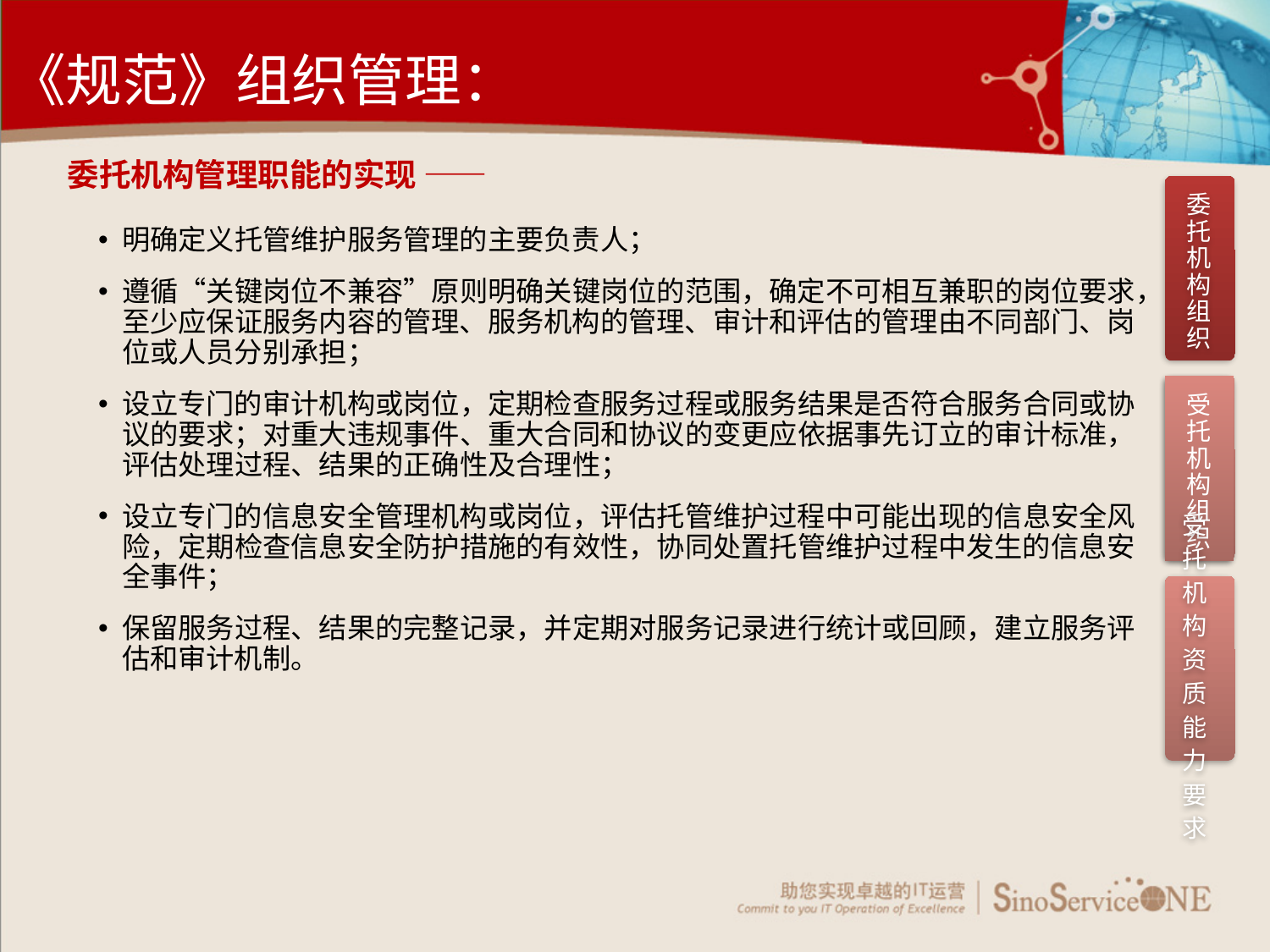

《规范》组织管理：
委托机构管理职能的实现 ——

委托机构组织
明确定义托管维护服务管理的主要负责人；
遵循“关键岗位不兼容”原则明确关键岗位的范围，确定不可相互兼职的岗位要求，至少应保证服务内容的管理、服务机构的管理、审计和评估的管理由不同部门、岗位或人员分别承担；
设立专门的审计机构或岗位，定期检查服务过程或服务结果是否符合服务合同或协议的要求；对重大违规事件、重大合同和协议的变更应依据事先订立的审计标准，评估处理过程、结果的正确性及合理性；
设立专门的信息安全管理机构或岗位，评估托管维护过程中可能出现的信息安全风险，定期检查信息安全防护措施的有效性，协同处置托管维护过程中发生的信息安全事件；
保留服务过程、结果的完整记录，并定期对服务记录进行统计或回顾，建立服务评估和审计机制。

受托机构组织

受托机构资质能力要求